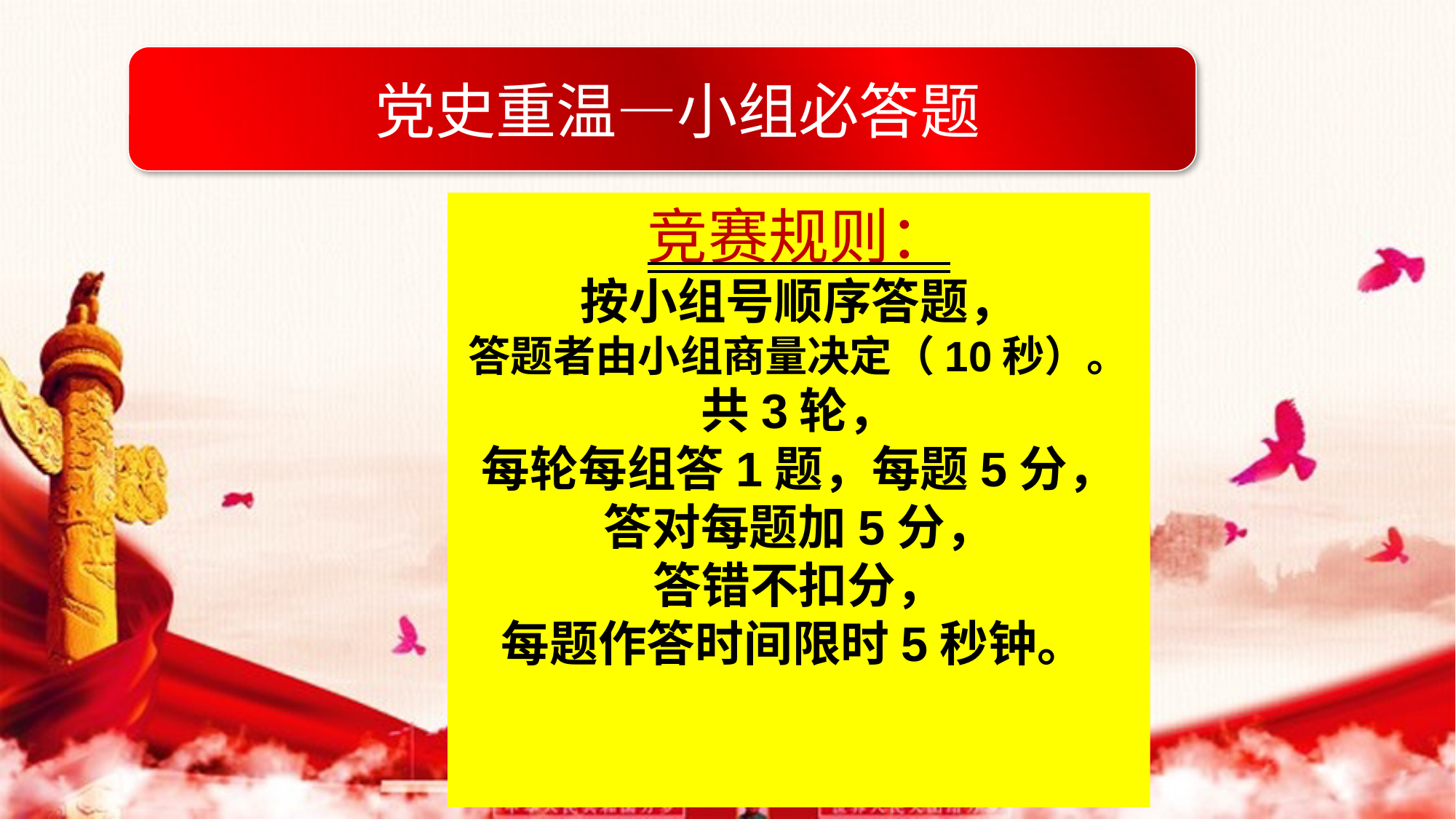

风采展示—个人必答题
党史重温—小组必答题
竞赛规则：
按小组号顺序答题，
答题者由小组商量决定（10秒）。
共3轮，
每轮每组答1题，每题5分，
答对每题加5分，
答错不扣分，
每题作答时间限时5秒钟。